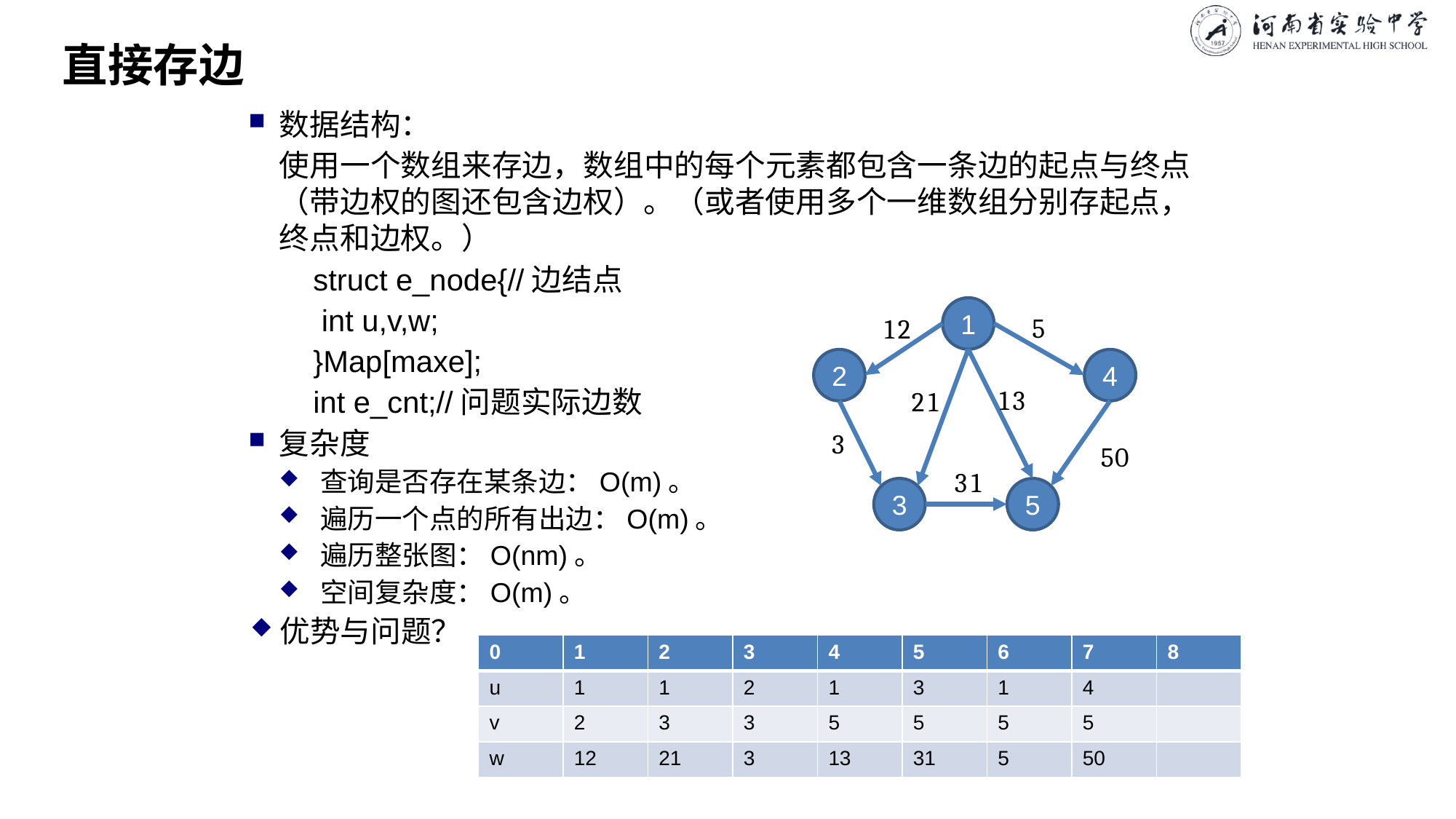

# 直接存边
数据结构：
使用一个数组来存边，数组中的每个元素都包含一条边的起点与终点（带边权的图还包含边权）。（或者使用多个一维数组分别存起点，终点和边权。）
struct e_node{//边结点
 int u,v,w;
}Map[maxe];
int e_cnt;//问题实际边数
复杂度
查询是否存在某条边：O(m)。
遍历一个点的所有出边：O(m)。
遍历整张图：O(nm)。
空间复杂度：O(m)。
优势与问题？
1
5
12
2
4
13
21
3
50
31
3
5
| 0 | 1 | 2 | 3 | 4 | 5 | 6 | 7 | 8 |
| --- | --- | --- | --- | --- | --- | --- | --- | --- |
| u | 1 | 1 | 2 | 1 | 3 | 1 | 4 |  |
| v | 2 | 3 | 3 | 5 | 5 | 5 | 5 |  |
| w | 12 | 21 | 3 | 13 | 31 | 5 | 50 |  |